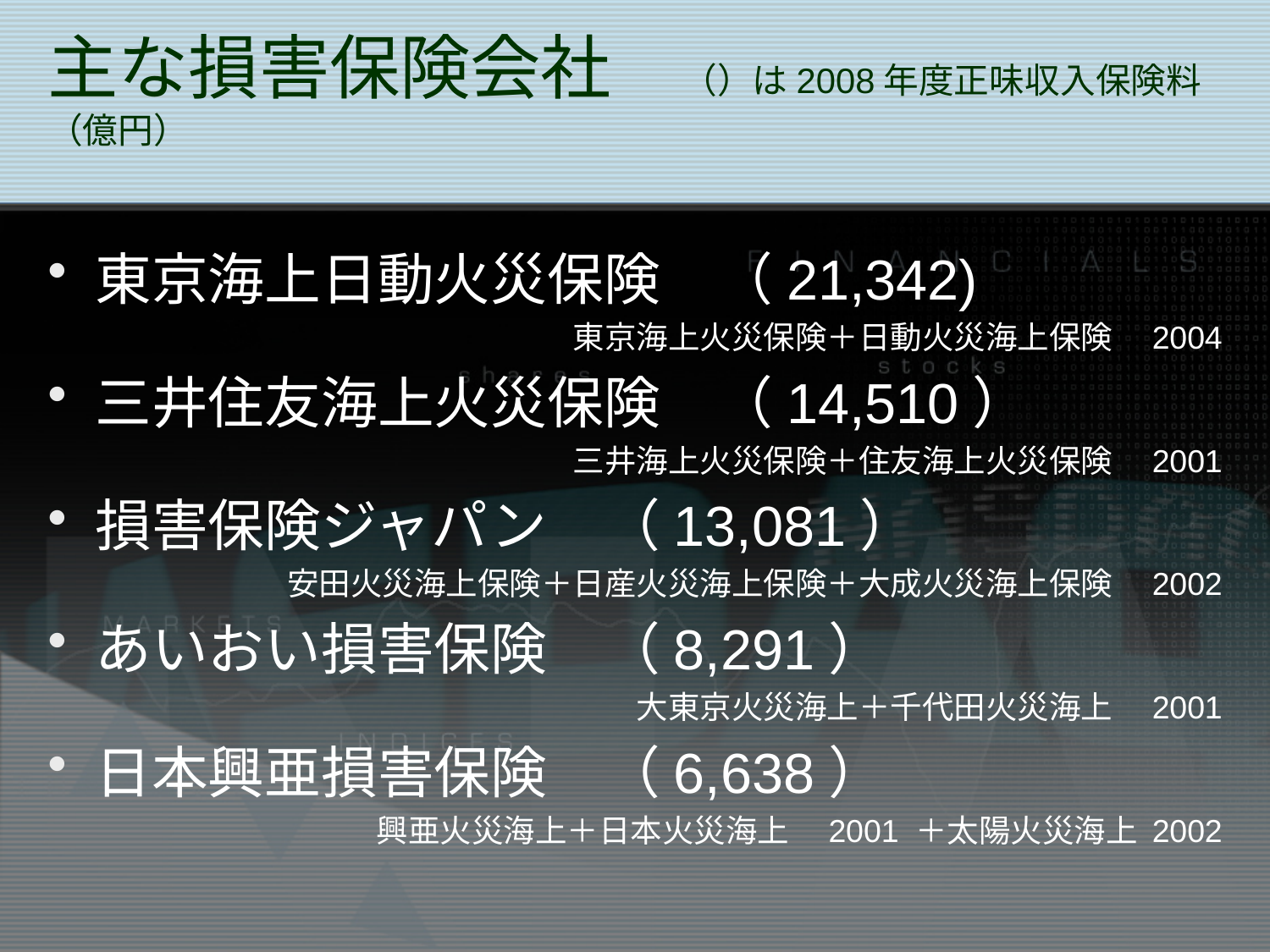

# 主な損害保険会社　（）は2008年度正味収入保険料（億円）
東京海上日動火災保険　（21,342)
東京海上火災保険＋日動火災海上保険　2004
三井住友海上火災保険　（14,510）
三井海上火災保険＋住友海上火災保険　2001
損害保険ジャパン　（13,081）
　安田火災海上保険＋日産火災海上保険＋大成火災海上保険　2002
あいおい損害保険　（8,291）
大東京火災海上＋千代田火災海上　2001
日本興亜損害保険　（6,638）
興亜火災海上＋日本火災海上　2001 ＋太陽火災海上 2002